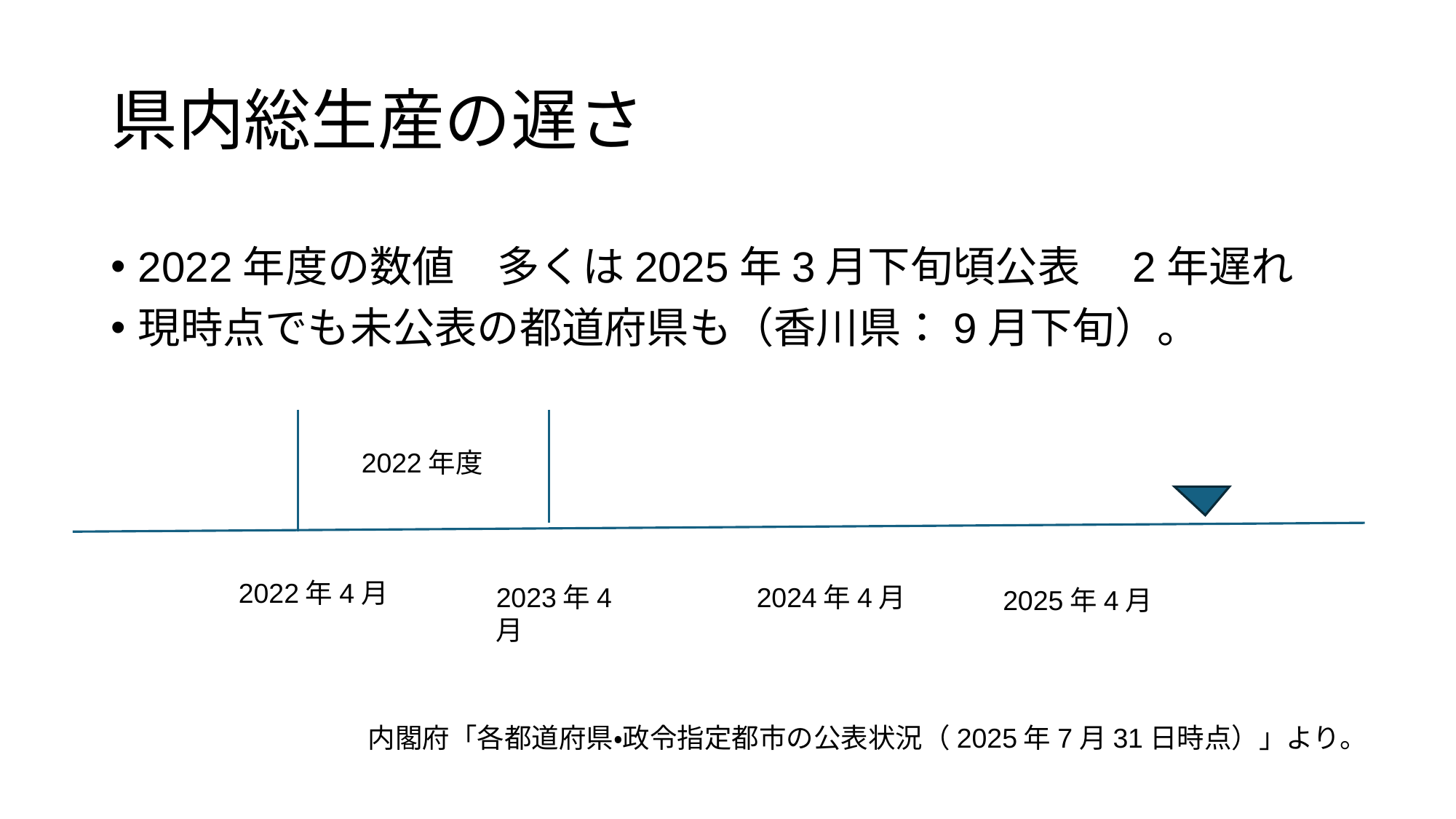

# 県内総生産の遅さ
2022年度の数値　多くは2025年3月下旬頃公表　2年遅れ
現時点でも未公表の都道府県も（香川県：9月下旬）。
2022年度

2022年4月
2023年4月
2024年4月
2025年4月
内閣府「各都道府県・政令指定都市の公表状況（2025年7月31日時点）」より。